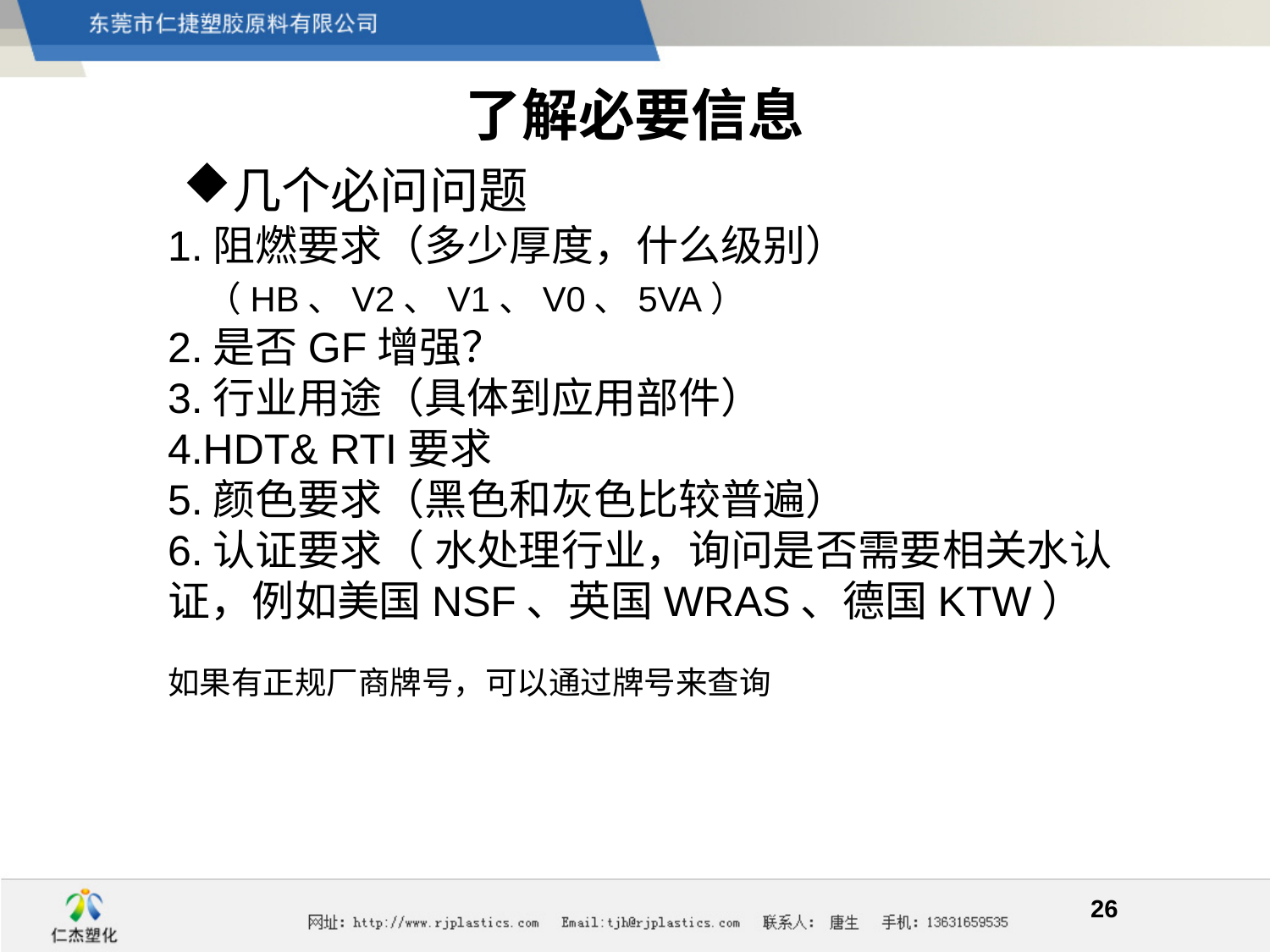

# 了解必要信息
几个必问问题
1.阻燃要求（多少厚度，什么级别）
   （HB、V2、V1、V0、5VA）
2.是否GF增强？
3.行业用途（具体到应用部件）
4.HDT& RTI要求
5.颜色要求（黑色和灰色比较普遍）
6.认证要求（ 水处理行业，询问是否需要相关水认证，例如美国NSF、英国WRAS、德国KTW）

如果有正规厂商牌号，可以通过牌号来查询
26